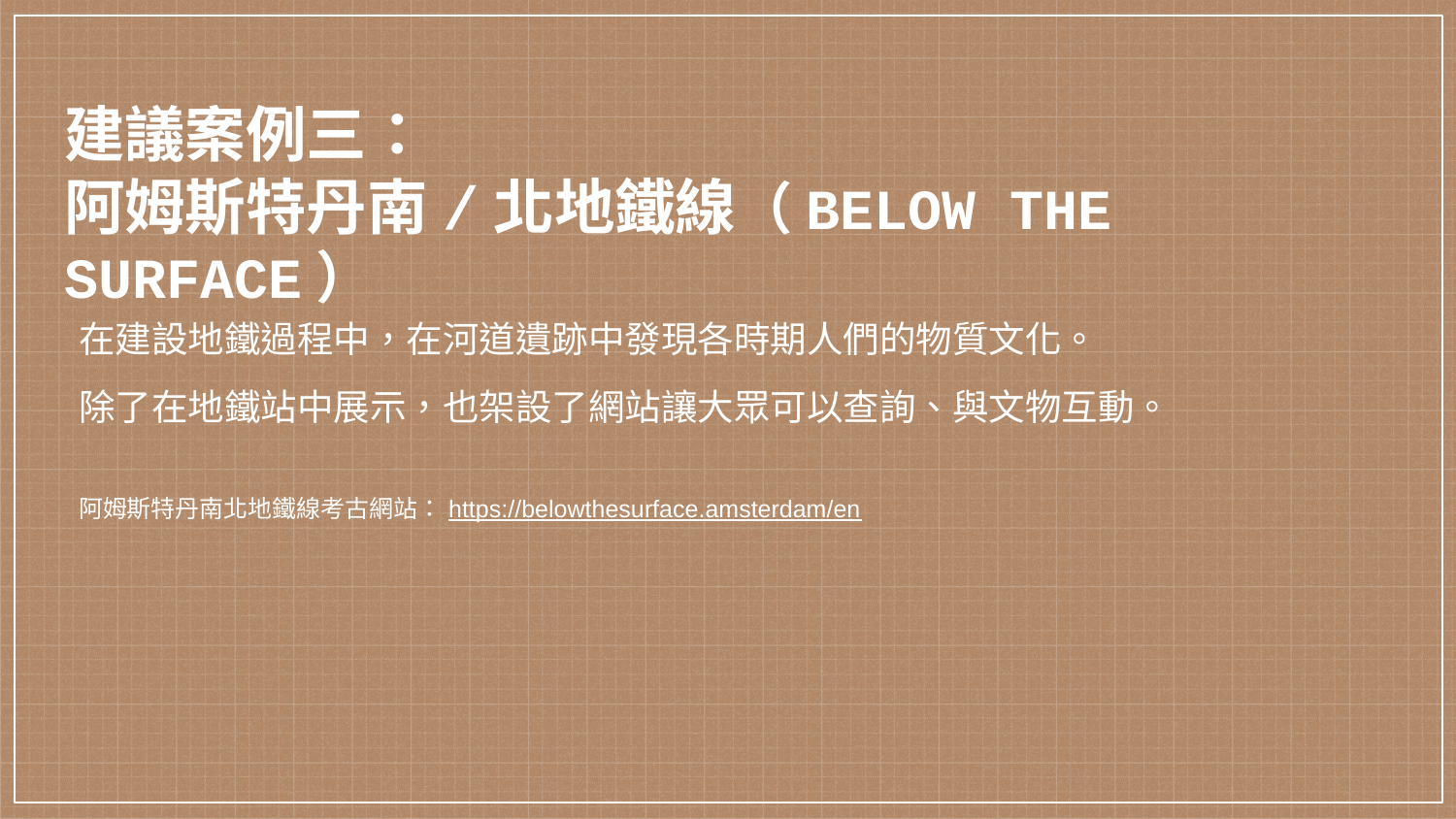

# 建議案例三： 阿姆斯特丹南/北地鐵線（BELOW THE SURFACE）
在建設地鐵過程中，在河道遺跡中發現各時期人們的物質文化。
除了在地鐵站中展示，也架設了網站讓大眾可以查詢、與文物互動。
阿姆斯特丹南北地鐵線考古網站：https://belowthesurface.amsterdam/en